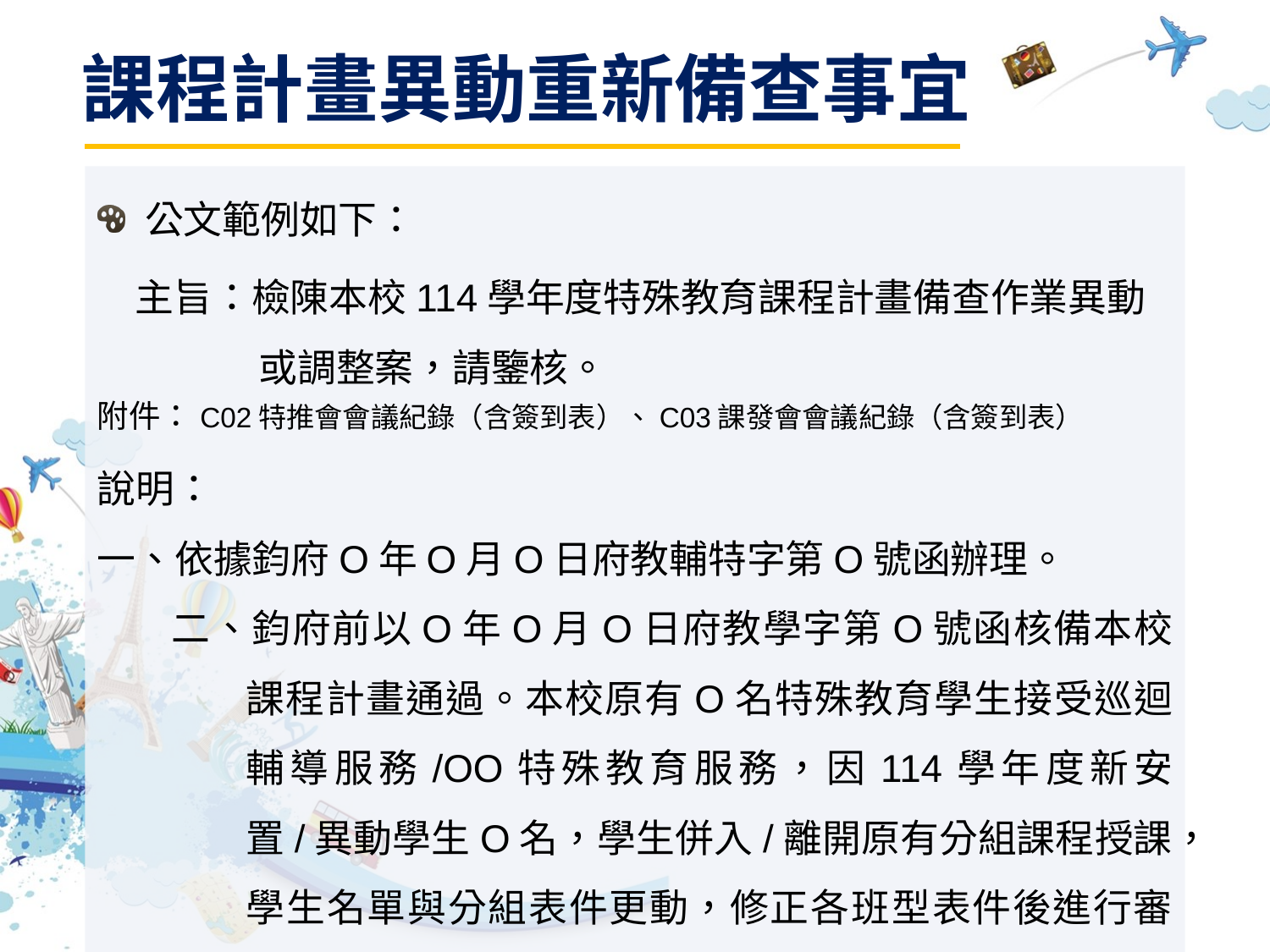

課程計畫異動重新備查事宜
公文範例如下：
主旨：檢陳本校114學年度特殊教育課程計畫備查作業異動或調整案，請鑒核。
附件：C02特推會會議紀錄（含簽到表）、C03課發會會議紀錄（含簽到表）
說明：
一、依據鈞府O年O月O日府教輔特字第O號函辦理。
二、鈞府前以O年O月O日府教學字第O號函核備本校課程計畫通過。本校原有O名特殊教育學生接受巡迴輔導服務/OO特殊教育服務，因114學年度新安置/異動學生O名，學生併入/離開原有分組課程授課，學生名單與分組表件更動，修正各班型表件後進行審議及備查。